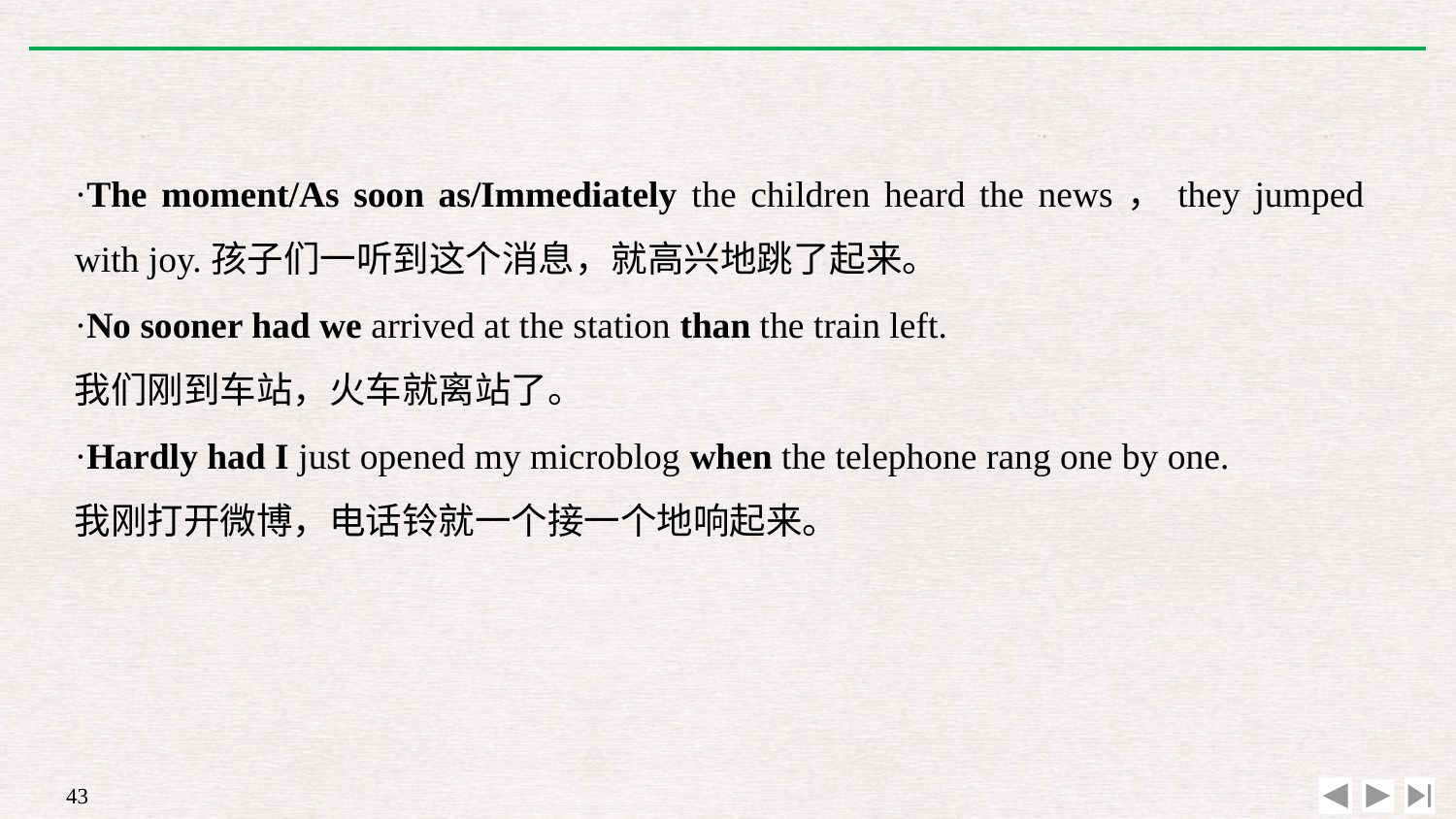

·The moment/As soon as/Immediately the children heard the news，they jumped with joy.孩子们一听到这个消息，就高兴地跳了起来。
·No sooner had we arrived at the station than the train left.
我们刚到车站，火车就离站了。
·Hardly had I just opened my microblog when the telephone rang one by one.
我刚打开微博，电话铃就一个接一个地响起来。